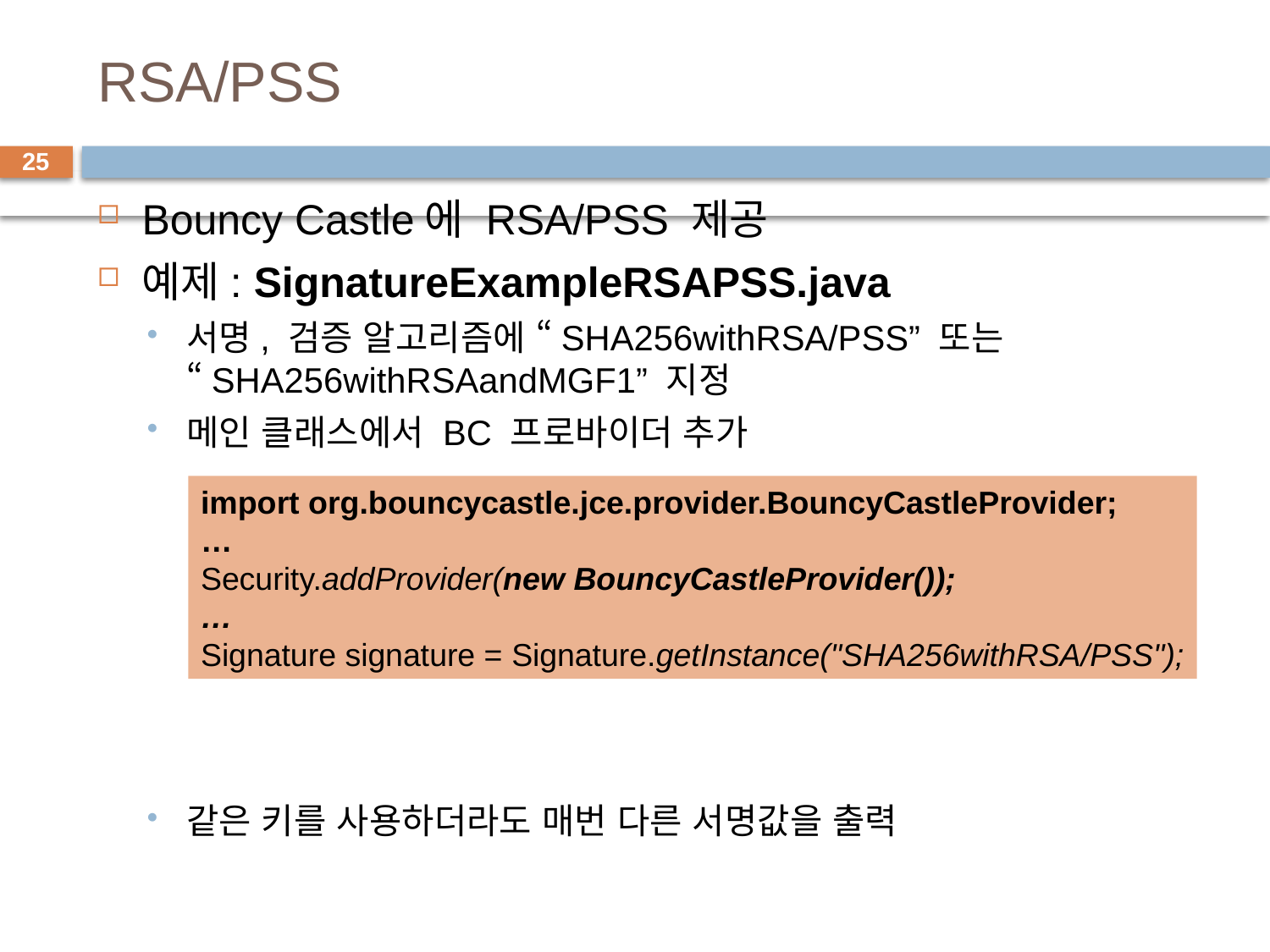

# RSA/PSS
25
Bouncy Castle에 RSA/PSS 제공
예제: SignatureExampleRSAPSS.java
서명, 검증 알고리즘에 “SHA256withRSA/PSS” 또는 “SHA256withRSAandMGF1” 지정
메인 클래스에서 BC 프로바이더 추가

같은 키를 사용하더라도 매번 다른 서명값을 출력
import org.bouncycastle.jce.provider.BouncyCastleProvider;
…
Security.addProvider(new BouncyCastleProvider());
…
Signature signature = Signature.getInstance("SHA256withRSA/PSS");